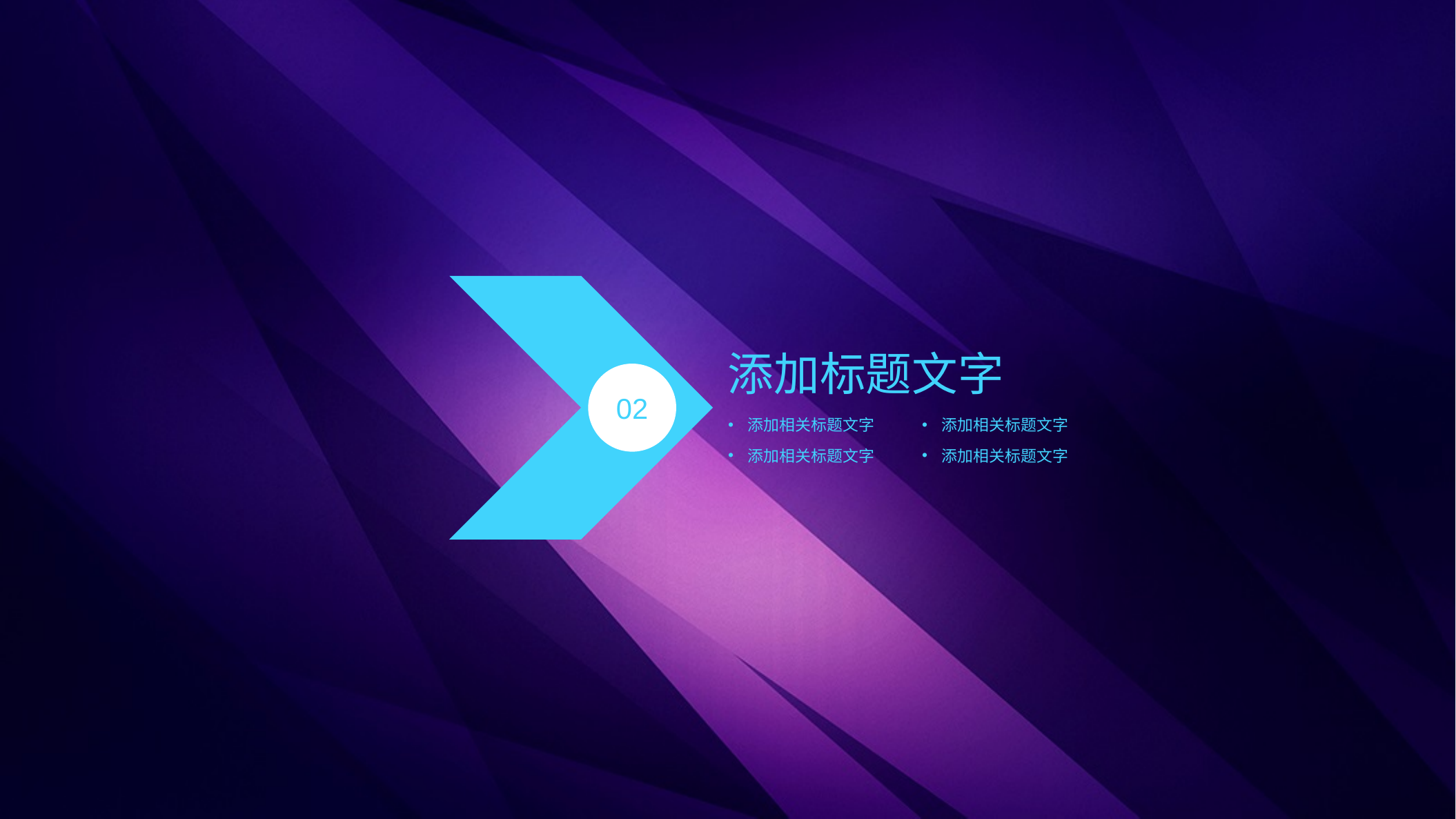

添加标题文字
02
添加相关标题文字
添加相关标题文字
添加相关标题文字
添加相关标题文字